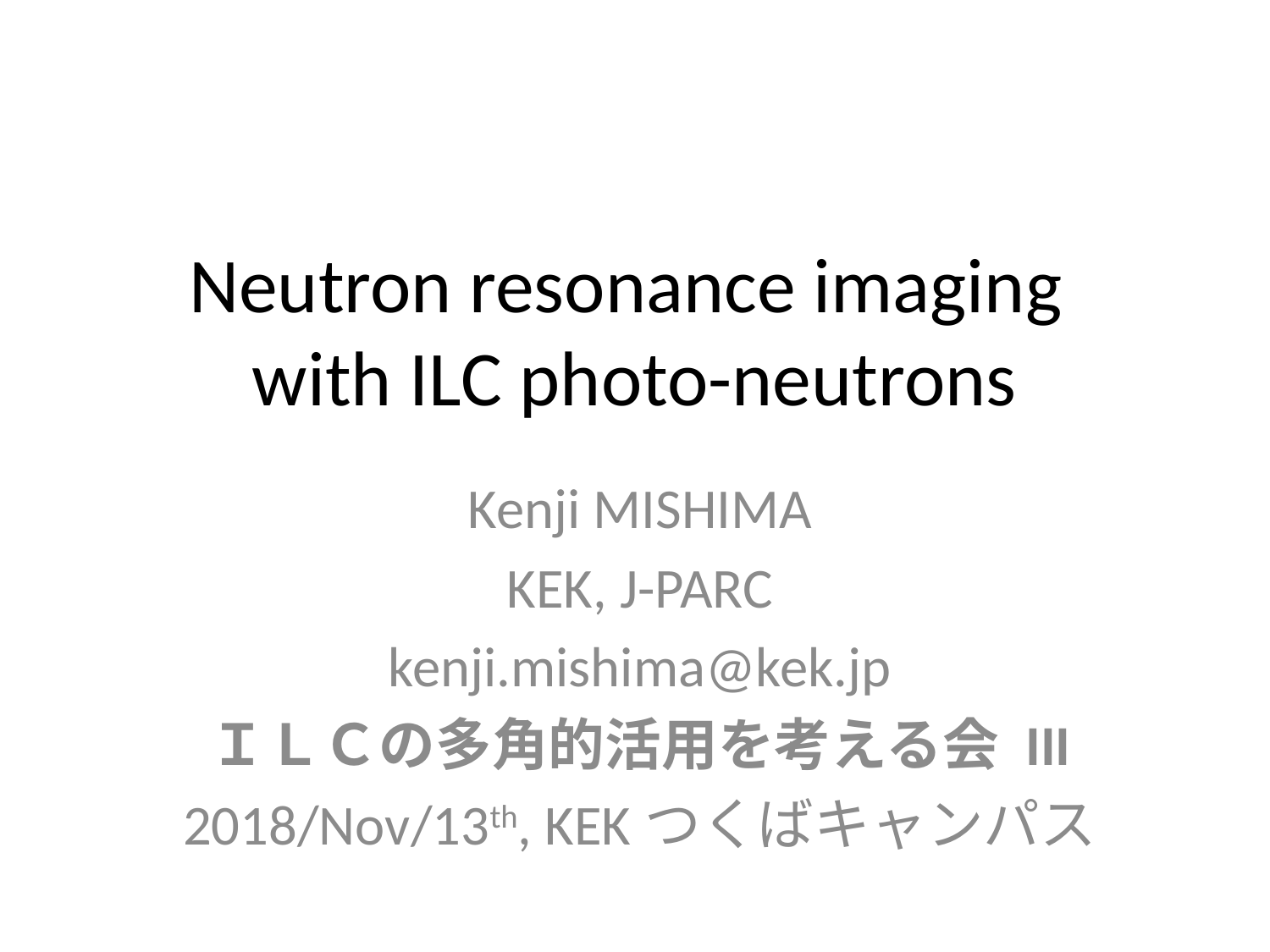

# Neutron resonance imaging with ILC photo-neutrons
Kenji MISHIMA
KEK, J-PARC
kenji.mishima@kek.jp
ＩＬＣの多角的活用を考える会 III
2018/Nov/13th, KEKつくばキャンパス